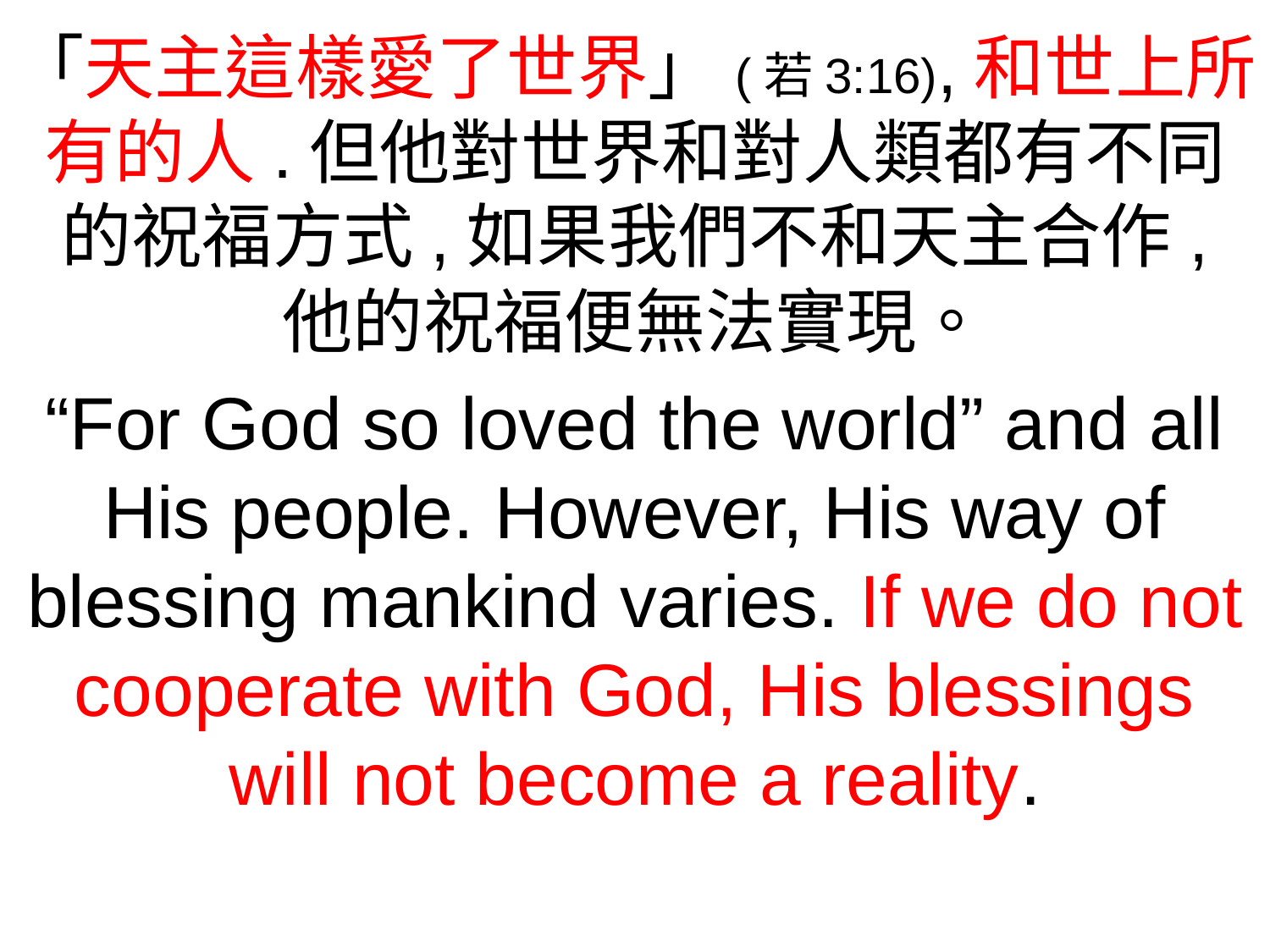

「天主這樣愛了世界」(若3:16),和世上所有的人.但他對世界和對人類都有不同的祝福方式,如果我們不和天主合作,
他的祝福便無法實現。
“For God so loved the world” and all His people. However, His way of blessing mankind varies. If we do not cooperate with God, His blessings will not become a reality.